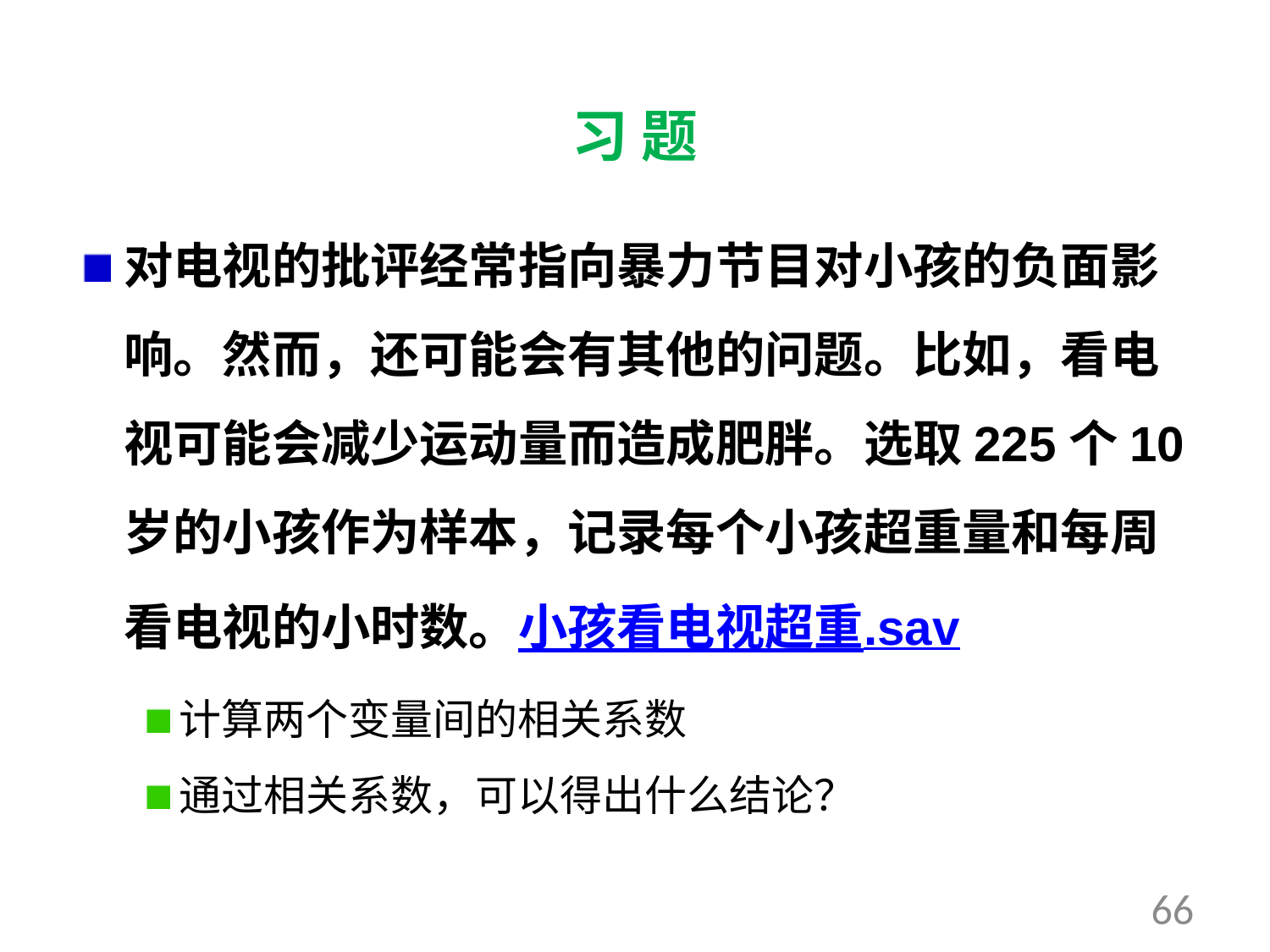

# 习 题
对电视的批评经常指向暴力节目对小孩的负面影响。然而，还可能会有其他的问题。比如，看电视可能会减少运动量而造成肥胖。选取225个10岁的小孩作为样本，记录每个小孩超重量和每周看电视的小时数。小孩看电视超重.sav
计算两个变量间的相关系数
通过相关系数，可以得出什么结论？
66